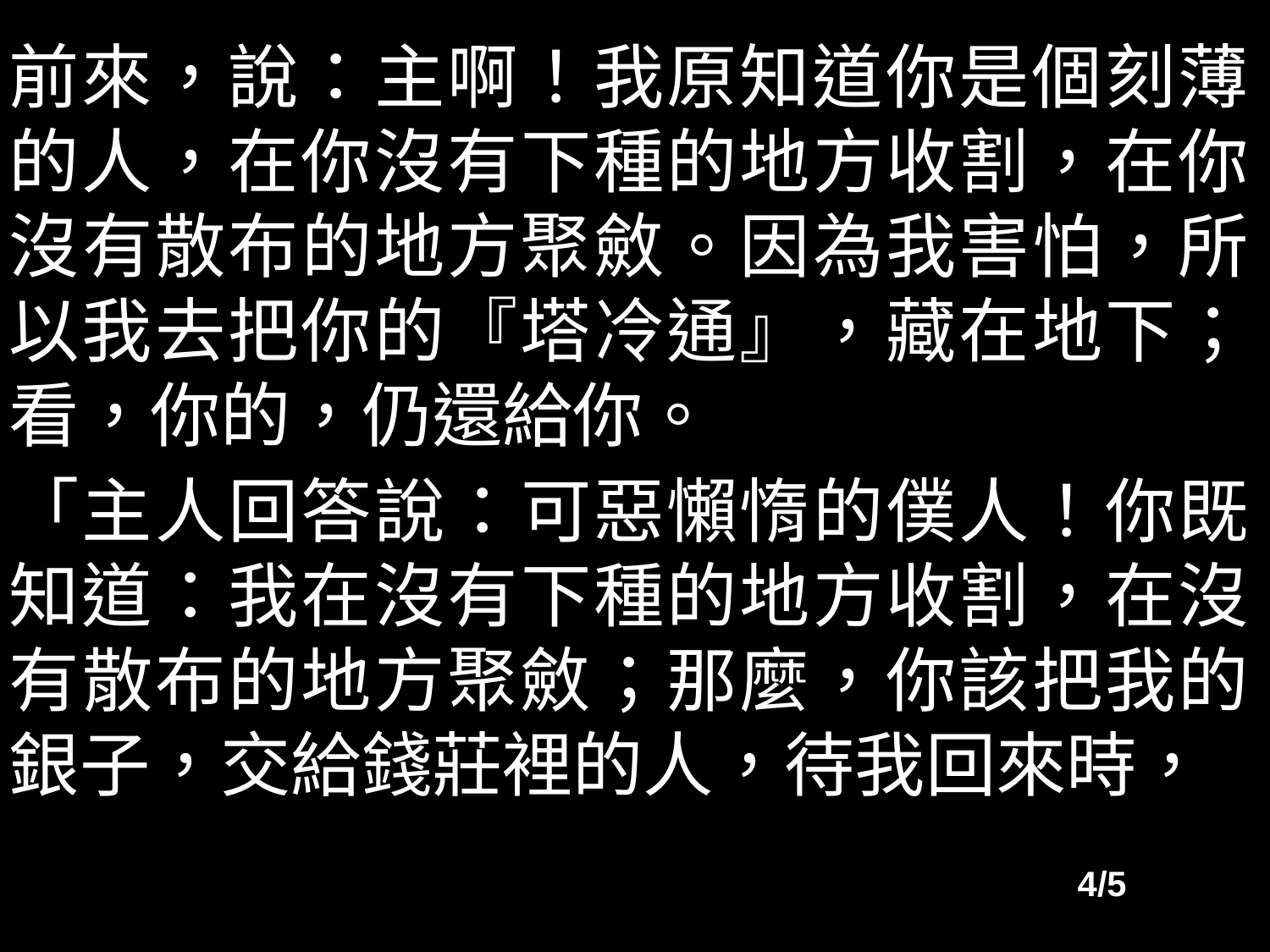

前來，說：主啊！我原知道你是個刻薄的人，在你沒有下種的地方收割，在你沒有散布的地方聚斂。因為我害怕，所以我去把你的『塔冷通』，藏在地下；看，你的，仍還給你。
「主人回答說：可惡懶惰的僕人！你既知道：我在沒有下種的地方收割，在沒有散布的地方聚斂；那麼，你該把我的銀子，交給錢莊裡的人，待我回來時，

4/5